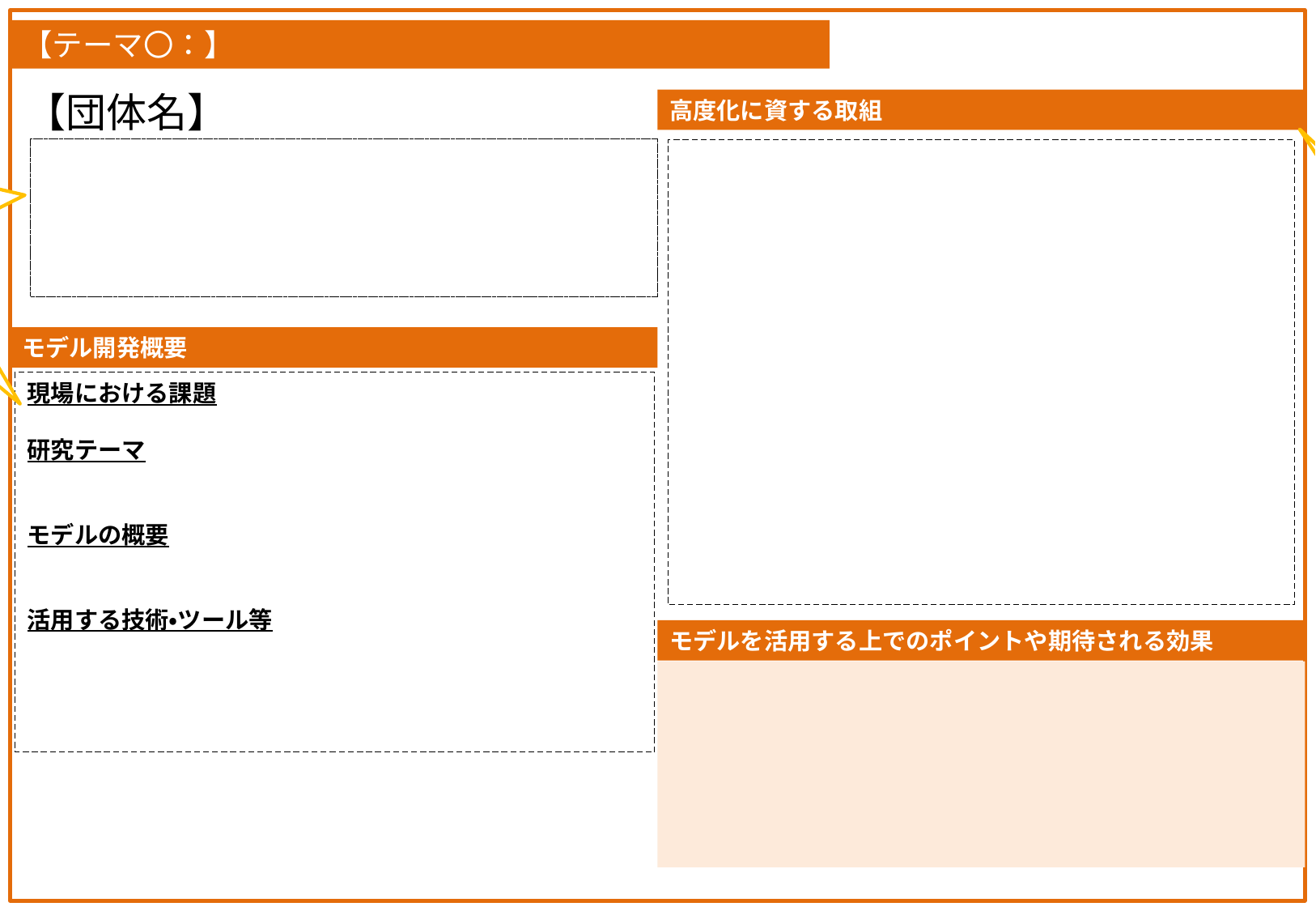

【テーマ〇：】
調査研究に関する基礎情報を記載してください。
・研究協力校、協力委員会、協力企業
・対象人数　等
【団体名】
高度化に資する取組

調査研究の前提となる課題意識を記載してください。

モデルの取組について、実際の様子が分かりやすくなるよう、図や画像等適宜使用してください。

モデル開発概要
現場における課題

研究テーマ

モデルの概要

活用する技術・ツール等

モデルを活用する上でのポイントや期待される効果